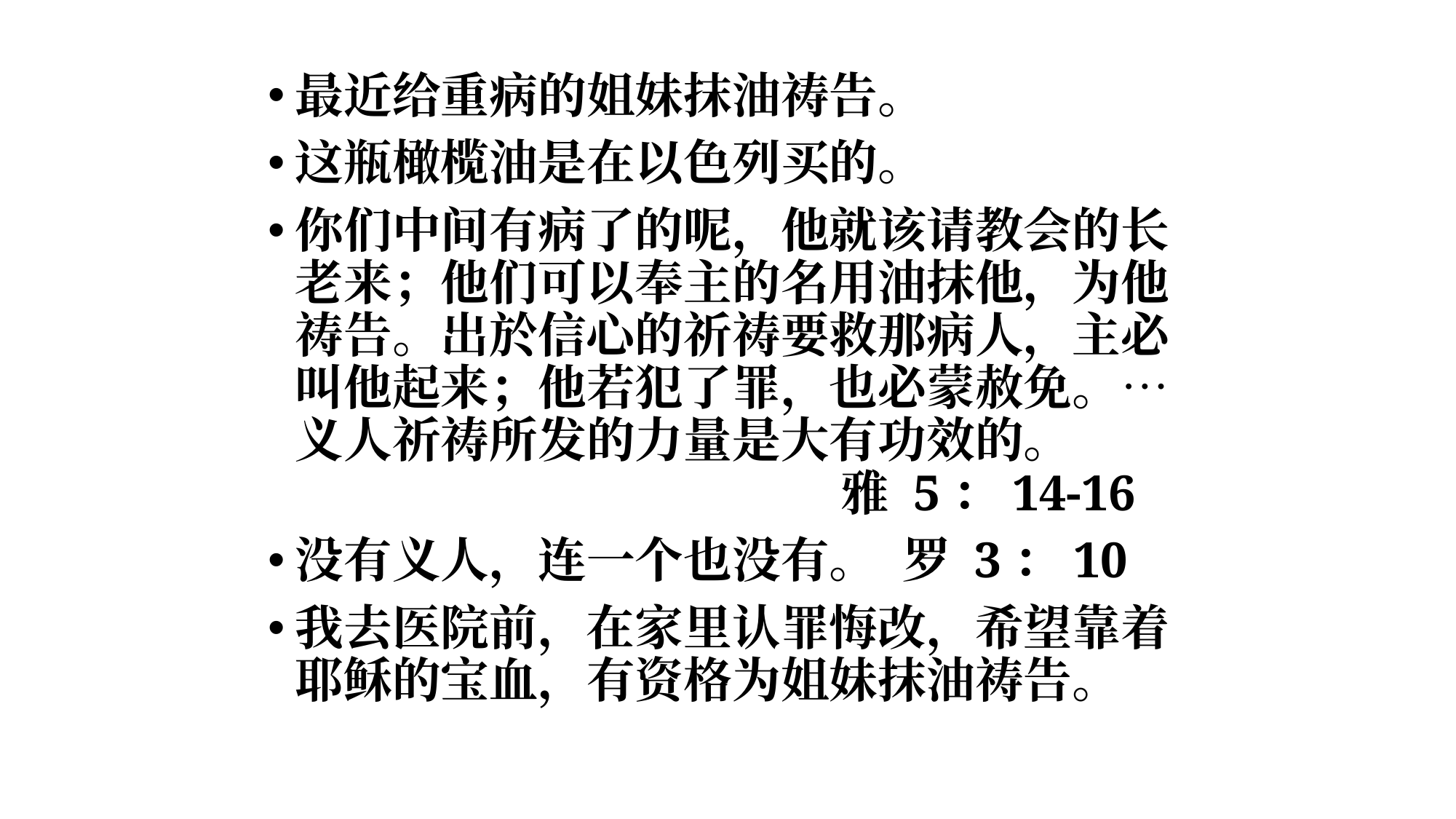

最近给重病的姐妹抹油祷告。
这瓶橄榄油是在以色列买的。
你们中间有病了的呢，他就该请教会的长老来；他们可以奉主的名用油抹他，为他祷告。出於信心的祈祷要救那病人，主必叫他起来；他若犯了罪，也必蒙赦免。…义人祈祷所发的力量是大有功效的。 						雅 5：14-16
没有义人，连一个也没有。  罗 3：10
我去医院前，在家里认罪悔改，希望靠着耶稣的宝血，有资格为姐妹抹油祷告。